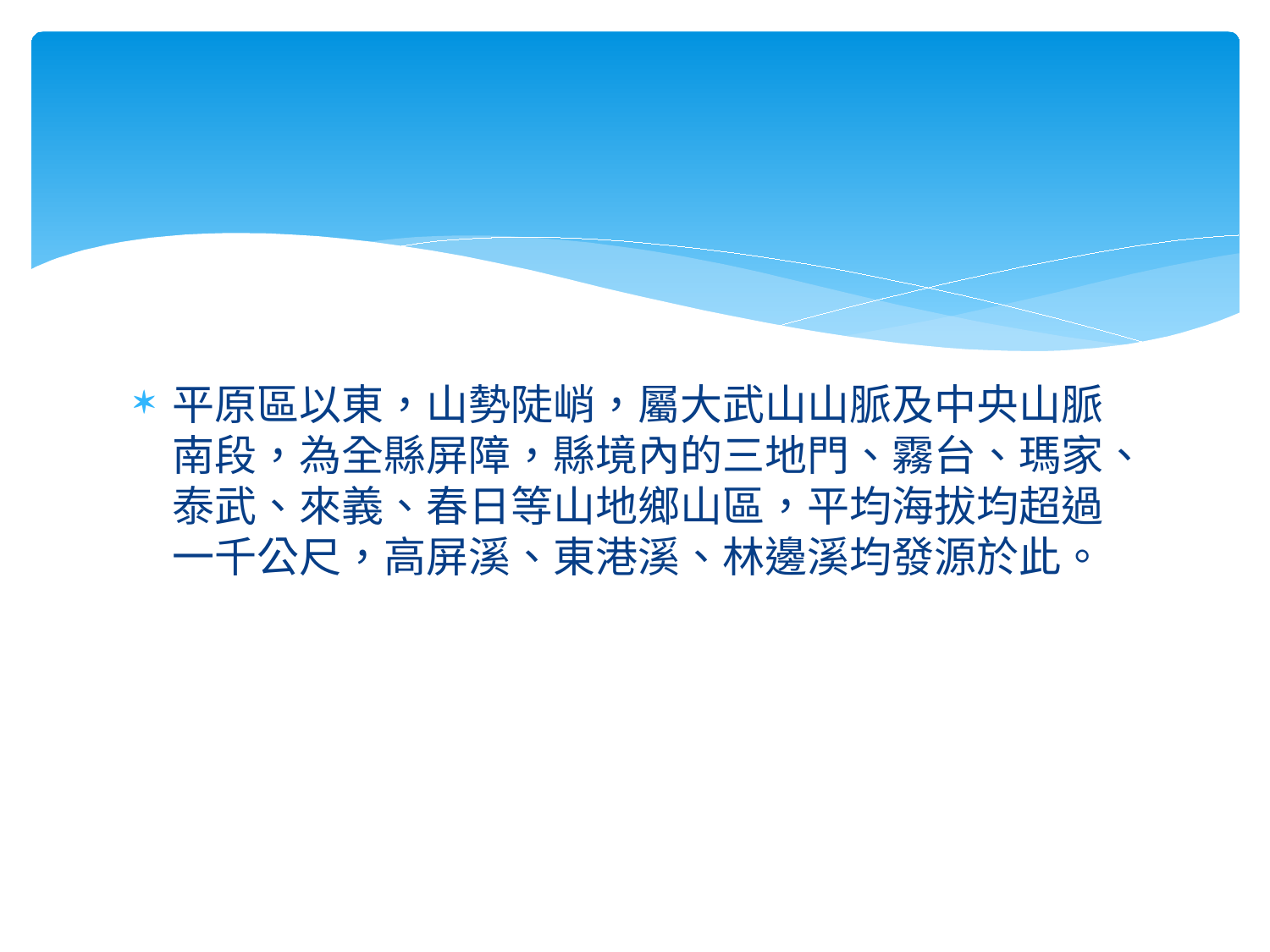

#
平原區以東，山勢陡峭，屬大武山山脈及中央山脈南段，為全縣屏障，縣境內的三地門、霧台、瑪家、泰武、來義、春日等山地鄉山區，平均海拔均超過一千公尺，高屏溪、東港溪、林邊溪均發源於此。